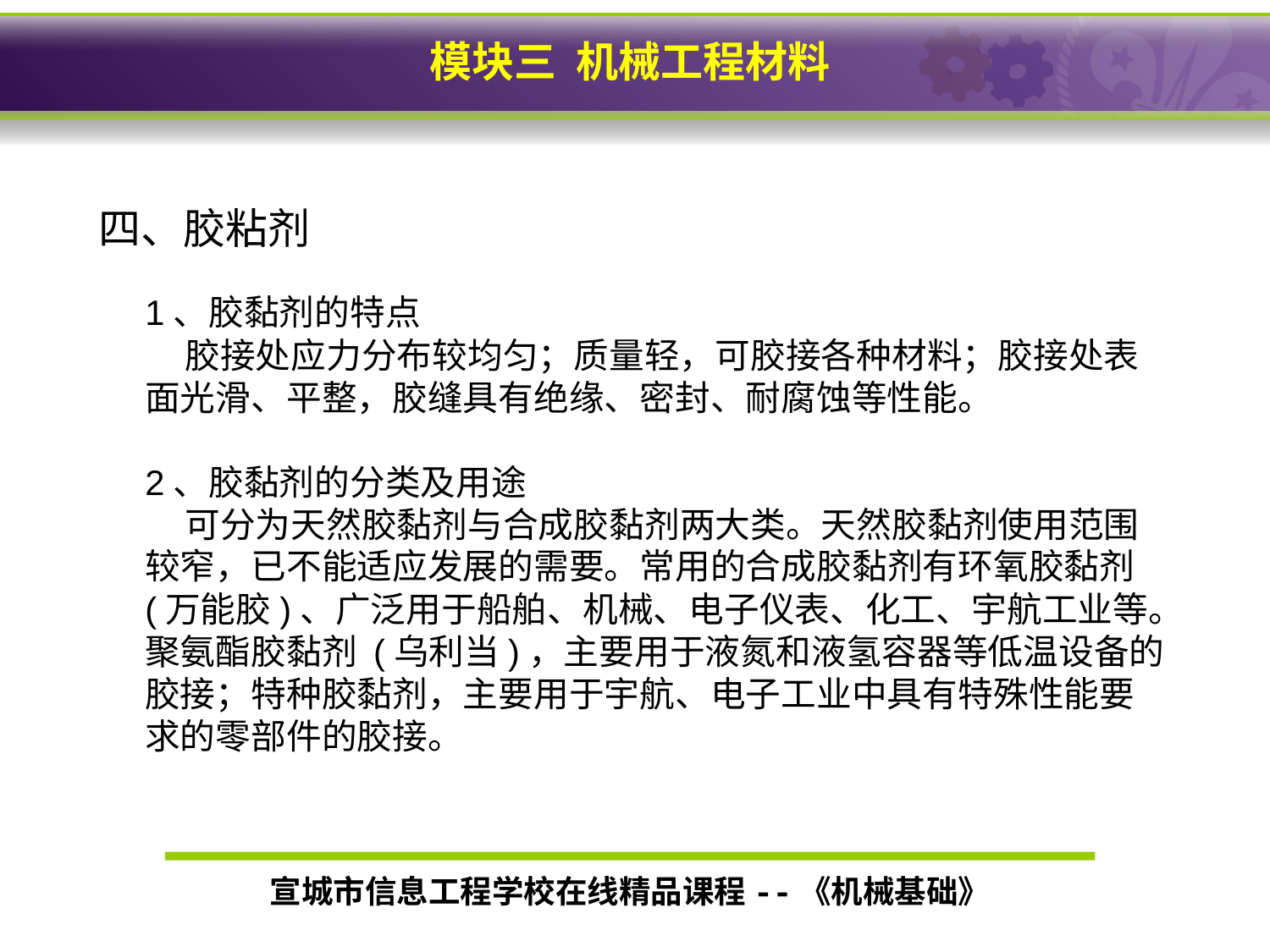

四、胶粘剂

1、胶黏剂的特点
    胶接处应力分布较均匀；质量轻，可胶接各种材料；胶接处表面光滑、平整，胶缝具有绝缘、密封、耐腐蚀等性能。

2、胶黏剂的分类及用途
    可分为天然胶黏剂与合成胶黏剂两大类。天然胶黏剂使用范围较窄，已不能适应发展的需要。常用的合成胶黏剂有环氧胶黏剂 (万能胶)、广泛用于船舶、机械、电子仪表、化工、宇航工业等。聚氨酯胶黏剂 (乌利当)，主要用于液氮和液氢容器等低温设备的胶接；特种胶黏剂，主要用于宇航、电子工业中具有特殊性能要求的零部件的胶接。